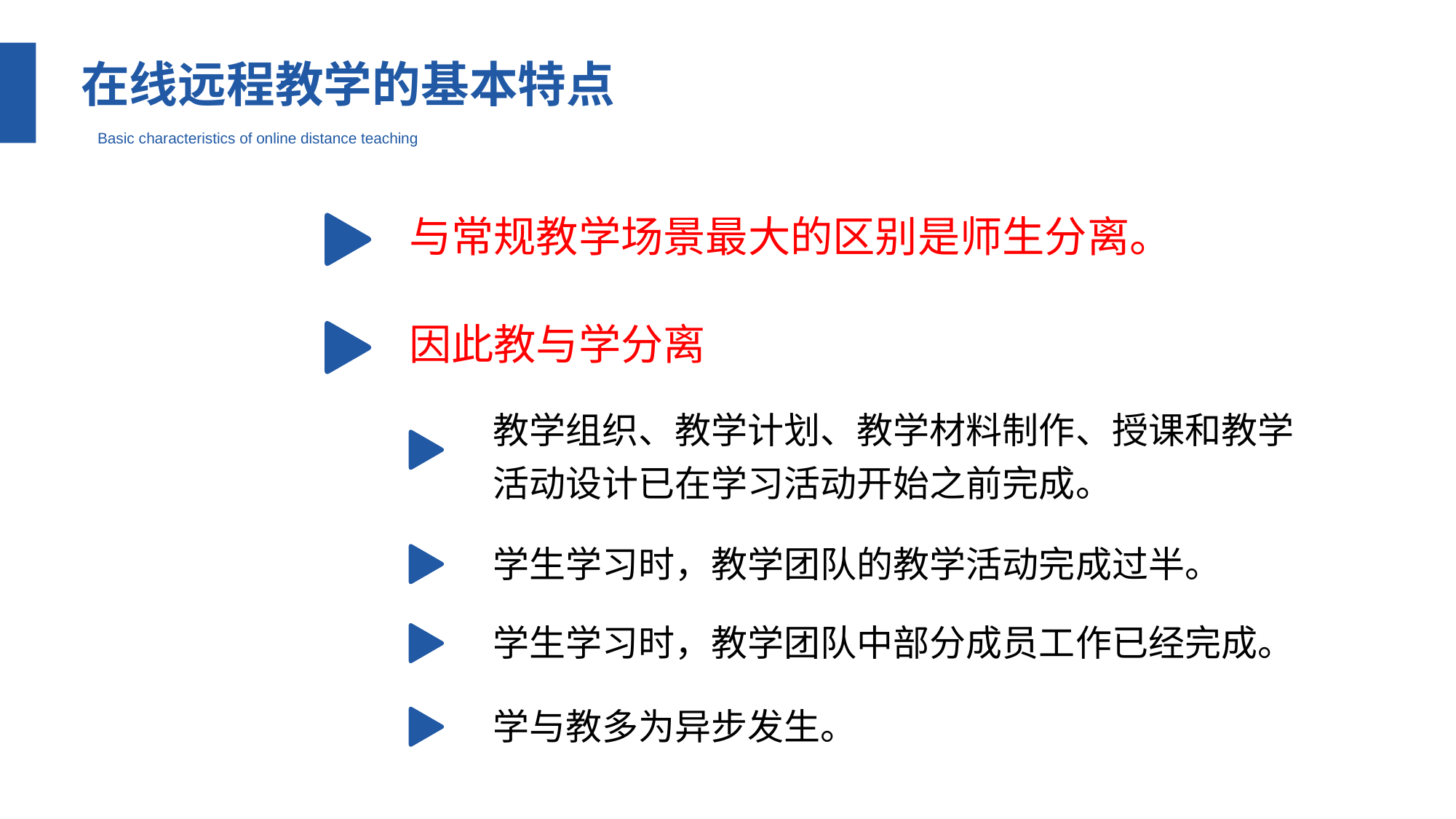

在线远程教学的基本特点
Basic characteristics of online distance teaching
与常规教学场景最大的区别是师生分离。

因此教与学分离

教学组织、教学计划、教学材料制作、授课和教学活动设计已在学习活动开始之前完成。

学生学习时，教学团队的教学活动完成过半。

学生学习时，教学团队中部分成员工作已经完成。

学与教多为异步发生。